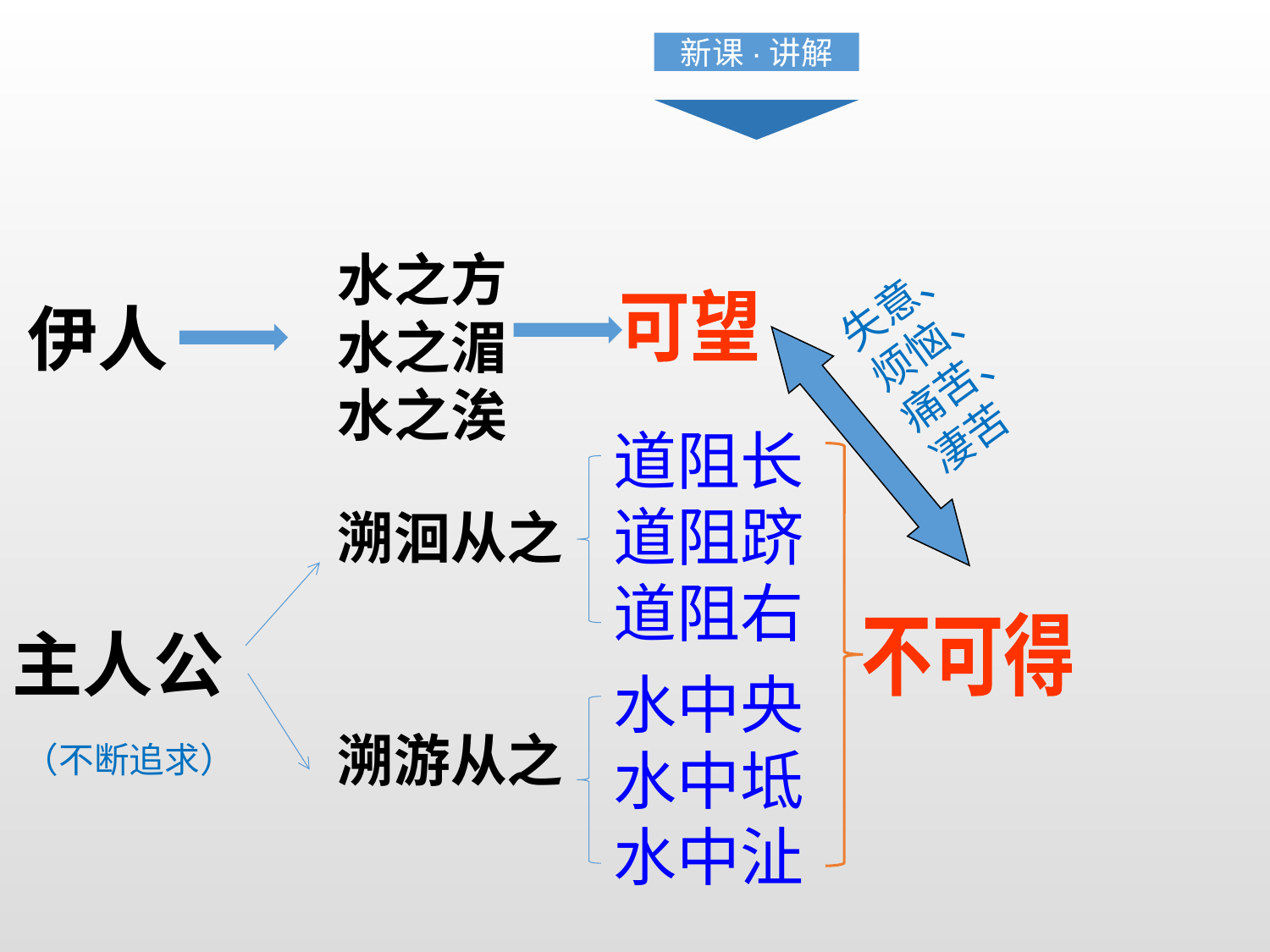

新课·讲解

水之方
水之湄
水之涘
失意、
烦恼、
痛苦、
凄苦
伊人
可望

道阻长
道阻跻
道阻右

溯洄从之
不可得
主人公
水中央
水中坻
水中沚

（不断追求）
溯游从之